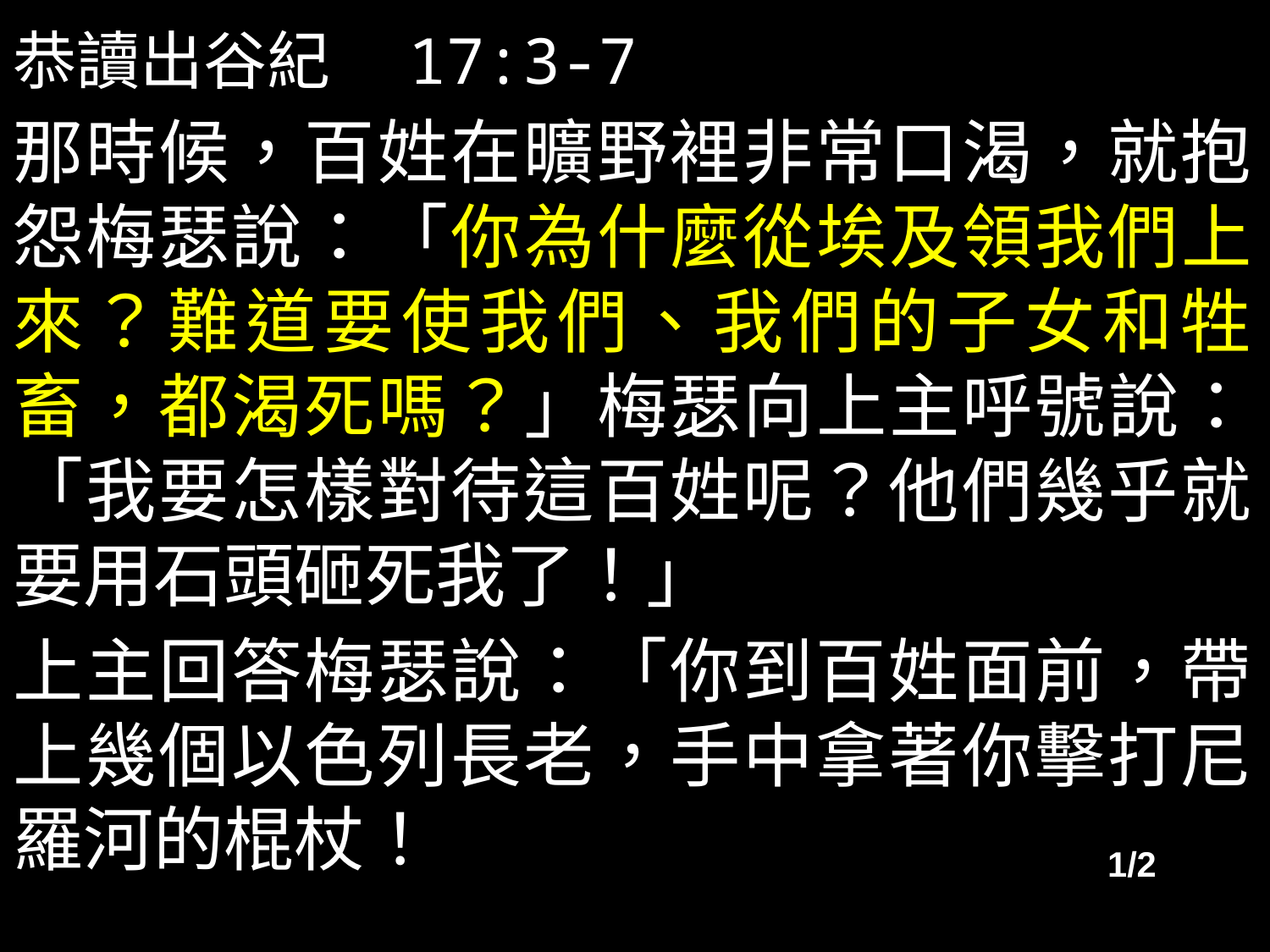

恭讀出谷紀　17:3-7
那時候，百姓在曠野裡非常口渴，就抱怨梅瑟說：「你為什麼從埃及領我們上來？難道要使我們、我們的子女和牲畜，都渴死嗎？」梅瑟向上主呼號說：「我要怎樣對待這百姓呢？他們幾乎就要用石頭砸死我了！」
上主回答梅瑟說：「你到百姓面前，帶上幾個以色列長老，手中拿著你擊打尼羅河的棍杖！

1/2